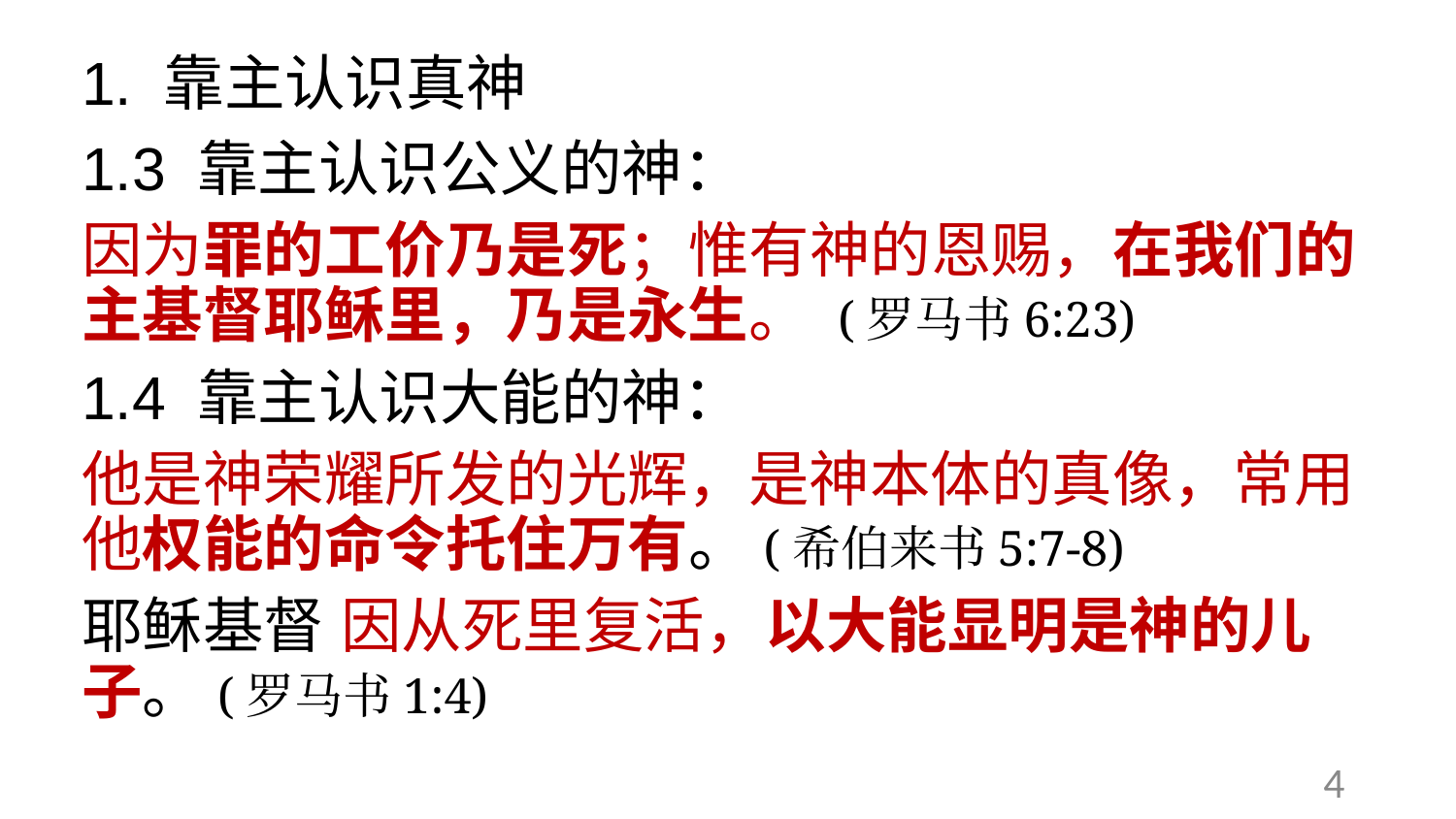

# 1. 靠主认识真神
1.3 靠主认识公义的神：
因为罪的工价乃是死；惟有神的恩赐，在我们的主基督耶稣里，乃是永生。 (罗马书6:23)
1.4 靠主认识大能的神：
他是神荣耀所发的光辉，是神本体的真像，常用他权能的命令托住万有。(希伯来书5:7-8)
耶稣基督 因从死里复活，以大能显明是神的儿子。(罗马书1:4)
4